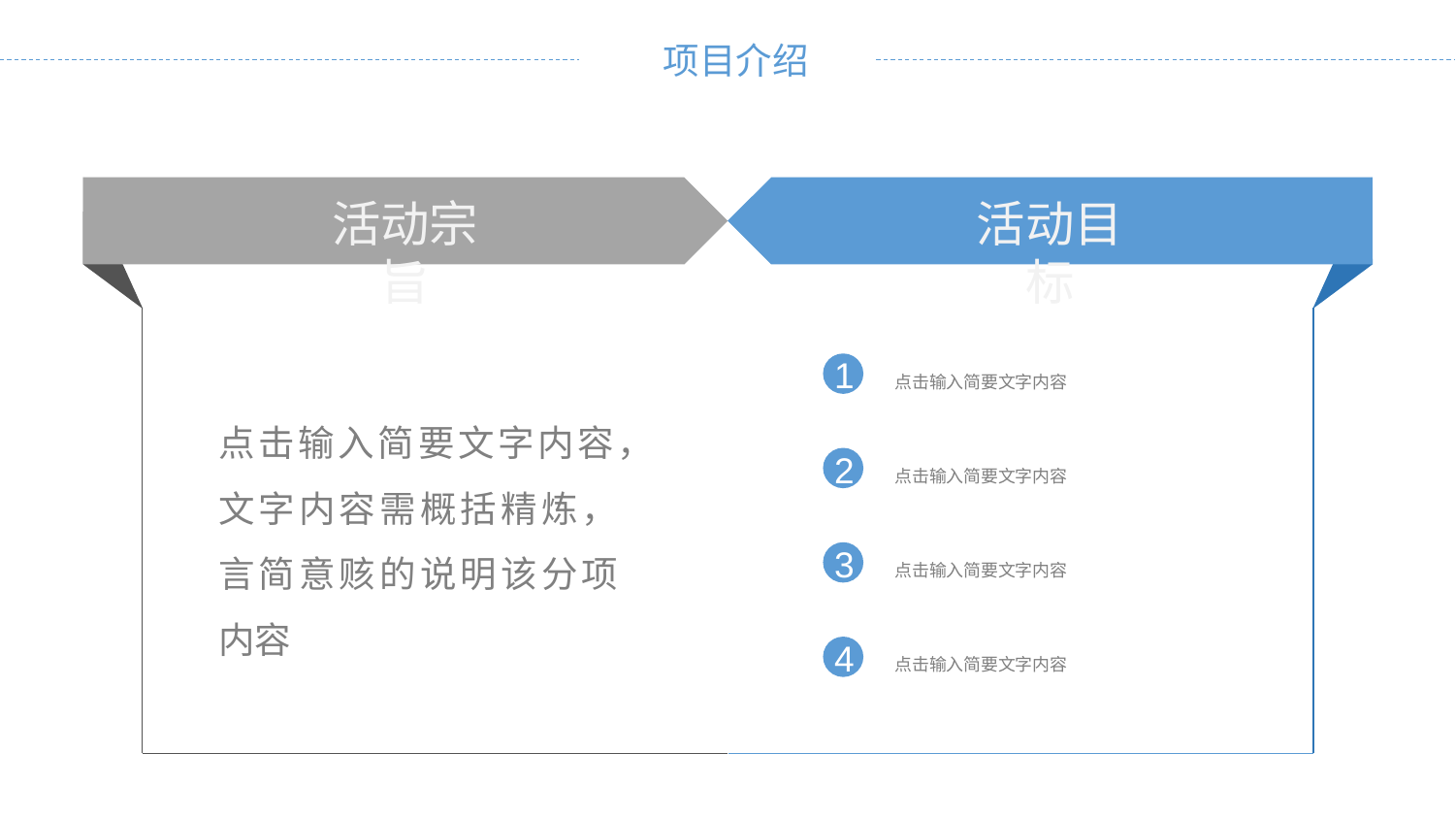

活动宗旨

活动目标

1

点击输入简要文字内容
点击输入简要文字内容，文字内容需概括精炼，言简意赅的说明该分项内容
2

点击输入简要文字内容
3

点击输入简要文字内容
4

点击输入简要文字内容